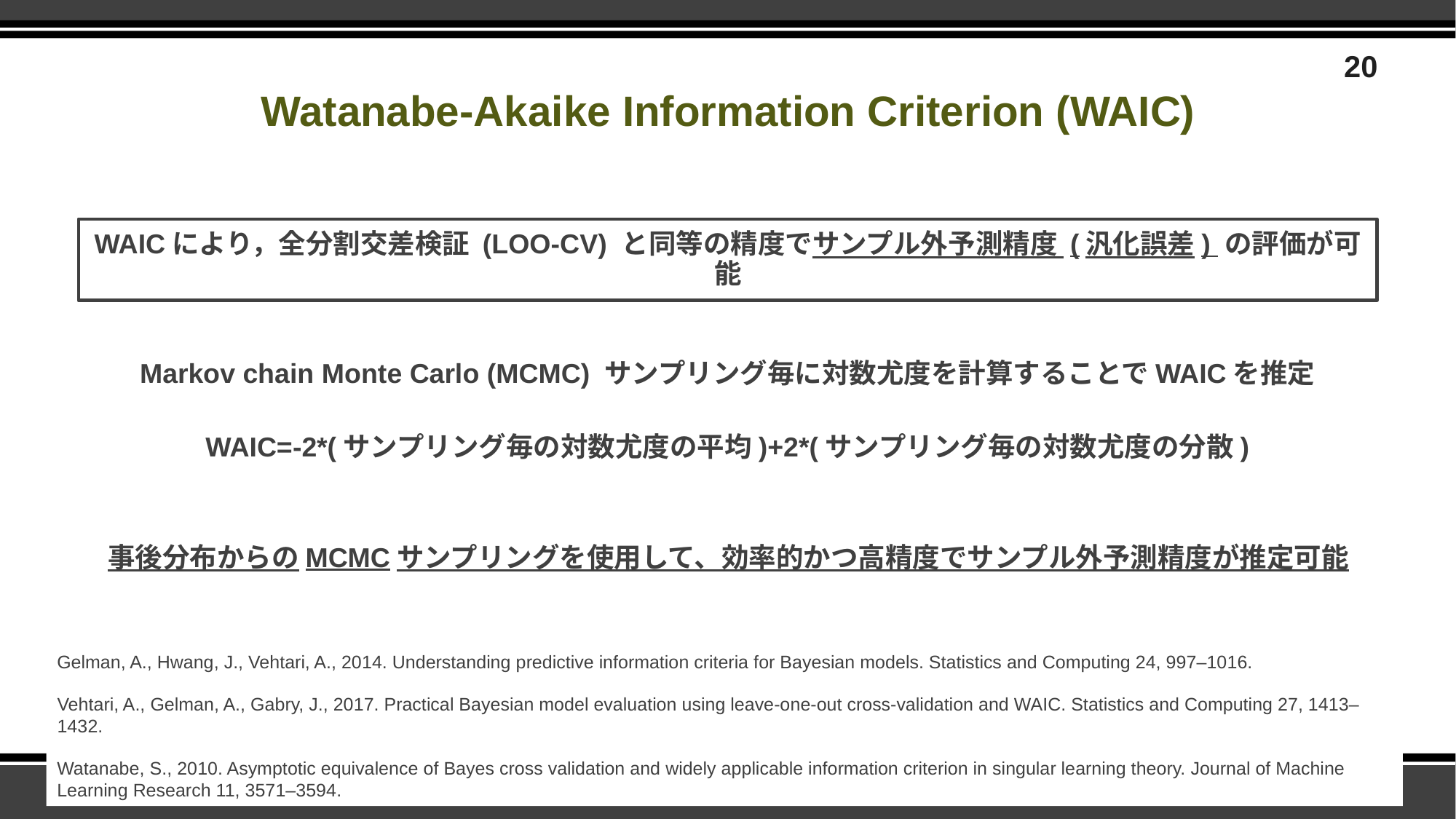

# Watanabe-Akaike Information Criterion (WAIC)
20
WAICにより，全分割交差検証 (LOO-CV) と同等の精度でサンプル外予測精度 (汎化誤差) の評価が可能
Markov chain Monte Carlo (MCMC) サンプリング毎に対数尤度を計算することでWAICを推定
WAIC=-2*(サンプリング毎の対数尤度の平均)+2*(サンプリング毎の対数尤度の分散)
事後分布からのMCMCサンプリングを使用して、効率的かつ高精度でサンプル外予測精度が推定可能
Gelman, A., Hwang, J., Vehtari, A., 2014. Understanding predictive information criteria for Bayesian models. Statistics and Computing 24, 997–1016.
Vehtari, A., Gelman, A., Gabry, J., 2017. Practical Bayesian model evaluation using leave-one-out cross-validation and WAIC. Statistics and Computing 27, 1413– 1432.
Watanabe, S., 2010. Asymptotic equivalence of Bayes cross validation and widely applicable information criterion in singular learning theory. Journal of Machine Learning Research 11, 3571–3594.